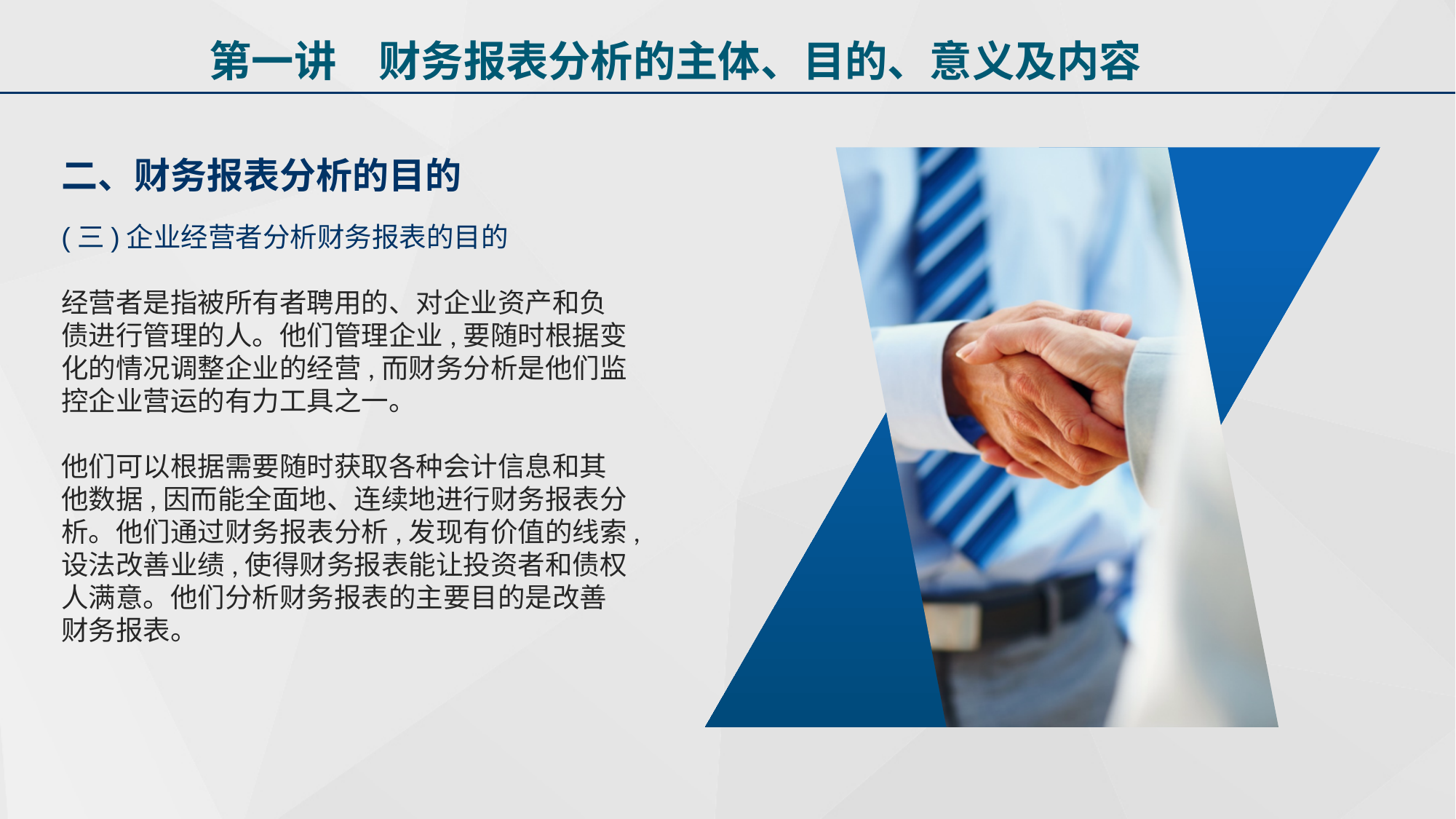

第一讲　财务报表分析的主体、目的、意义及内容
二、财务报表分析的目的

(三)企业经营者分析财务报表的目的

经营者是指被所有者聘用的、对企业资产和负债进行管理的人。他们管理企业,要随时根据变化的情况调整企业的经营,而财务分析是他们监控企业营运的有力工具之一。

他们可以根据需要随时获取各种会计信息和其他数据,因而能全面地、连续地进行财务报表分析。他们通过财务报表分析,发现有价值的线索,设法改善业绩,使得财务报表能让投资者和债权人满意。他们分析财务报表的主要目的是改善财务报表。